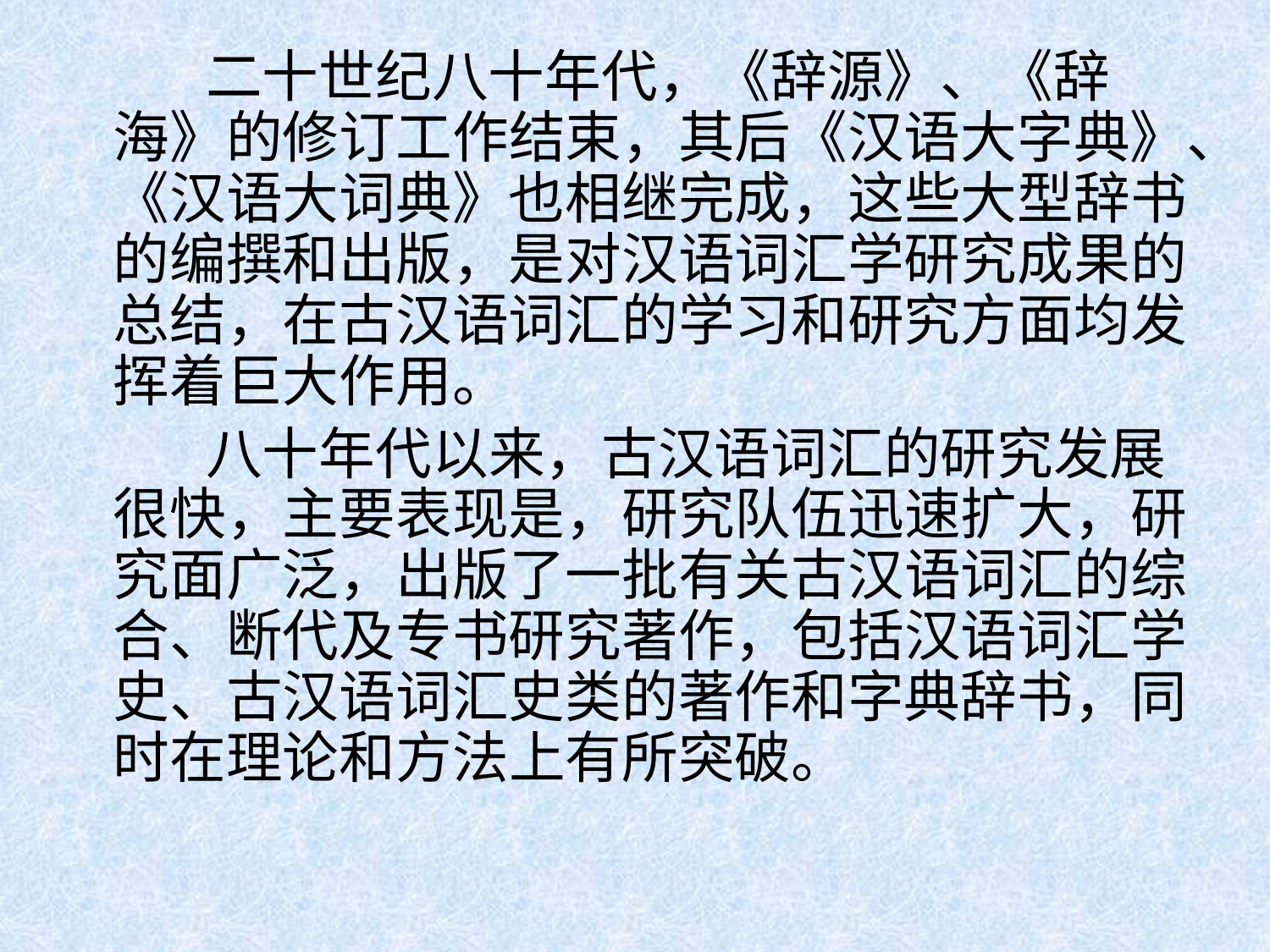

二十世纪八十年代，《辞源》、《辞海》的修订工作结束，其后《汉语大字典》、《汉语大词典》也相继完成，这些大型辞书的编撰和出版，是对汉语词汇学研究成果的总结，在古汉语词汇的学习和研究方面均发挥着巨大作用。
          八十年代以来，古汉语词汇的研究发展很快，主要表现是，研究队伍迅速扩大，研究面广泛，出版了一批有关古汉语词汇的综合、断代及专书研究著作，包括汉语词汇学史、古汉语词汇史类的著作和字典辞书，同时在理论和方法上有所突破。